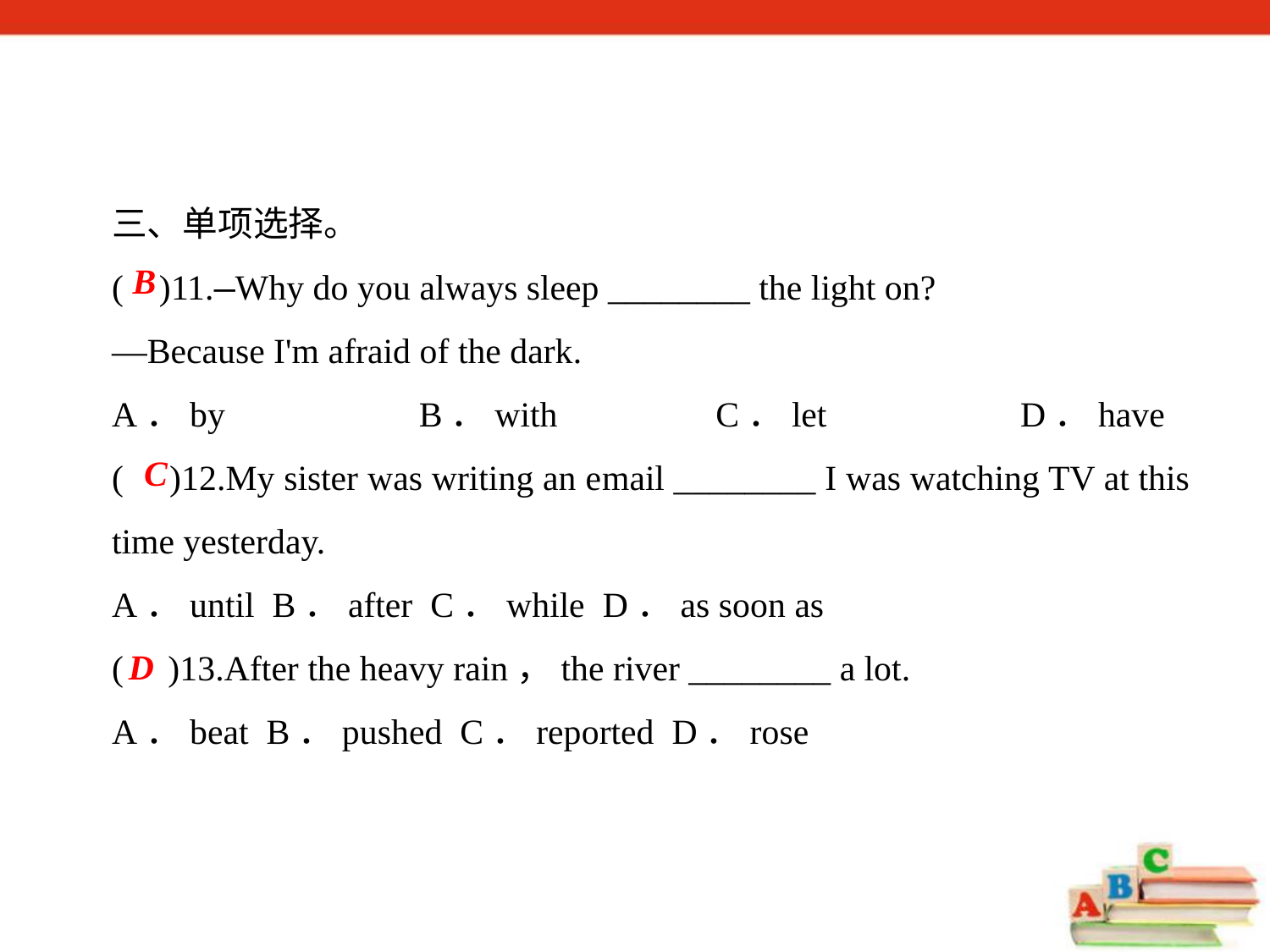

三、单项选择。
(    )11.—Why do you always sleep ________ the light on?
—Because I'm afraid of the dark.
A．by　　　　　B．with　　　　C．let　　　　　D．have
(     )12.My sister was writing an e­mail ________ I was watching TV at this time yesterday.
A．until  B．after  C．while  D．as soon as
(     )13.After the heavy rain，the river ________ a lot.
A．beat  B．pushed  C．reported  D．rose
B
C
D